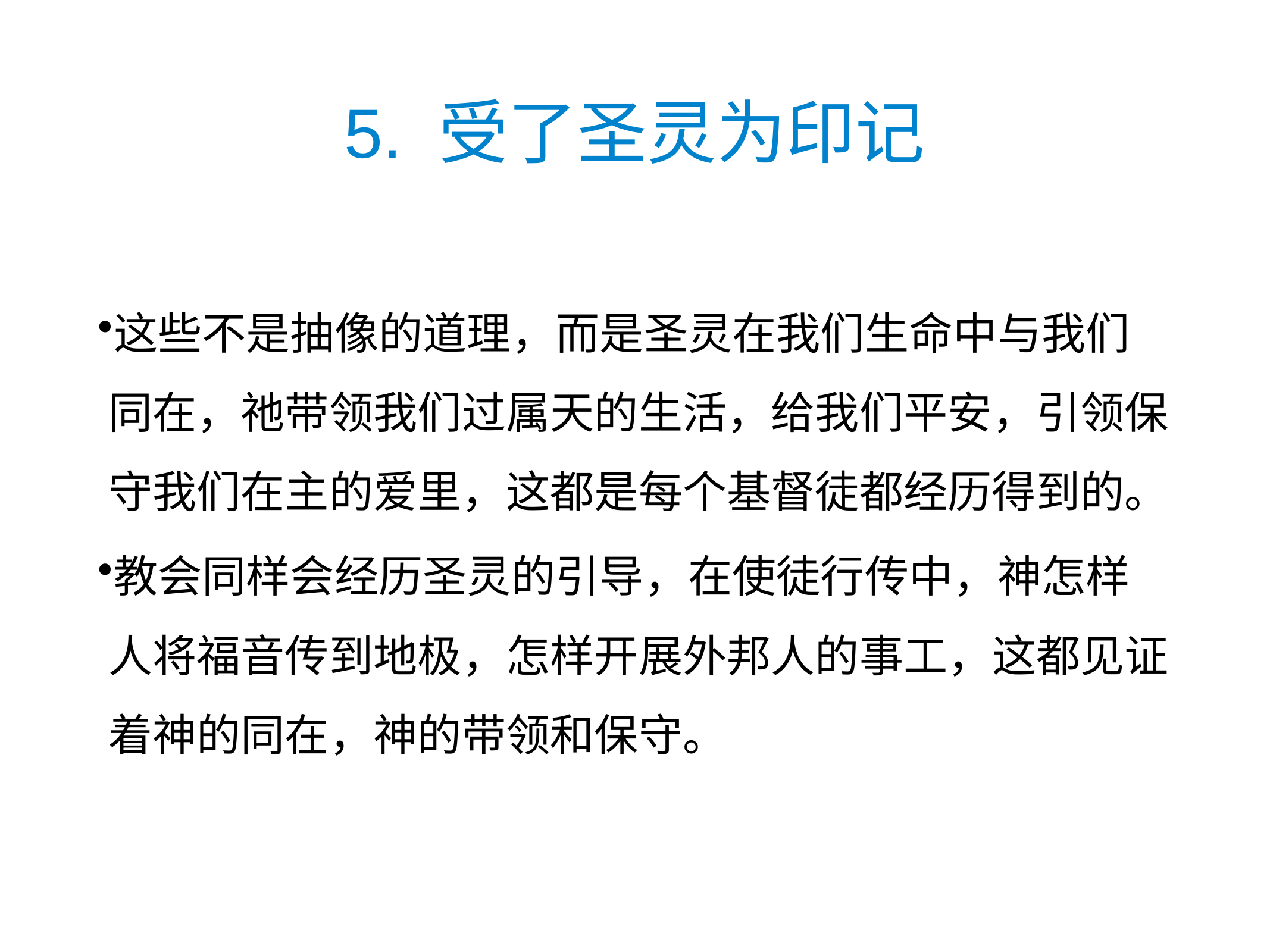

# 5. 受了圣灵为印记

这些不是抽像的道理，而是圣灵在我们生命中与我们同在，祂带领我们过属天的生活，给我们平安，引领保守我们在主的爱里，这都是每个基督徒都经历得到的。
教会同样会经历圣灵的引导，在使徒行传中，神怎样人将福音传到地极，怎样开展外邦人的事工，这都见证着神的同在，神的带领和保守。